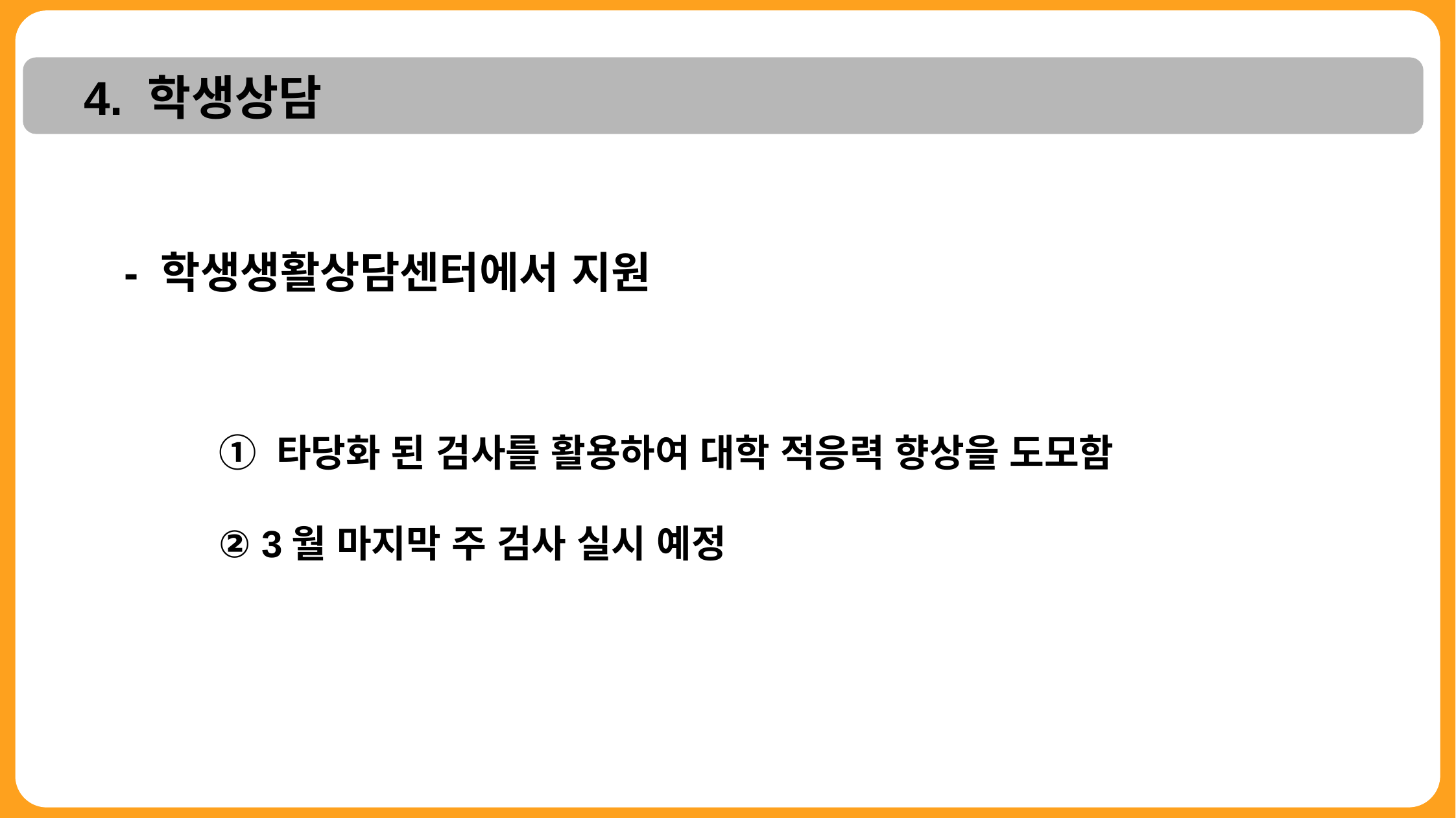

4. 학생상담
- 학생생활상담센터에서 지원

① 타당화 된 검사를 활용하여 대학 적응력 향상을 도모함
② 3월 마지막 주 검사 실시 예정